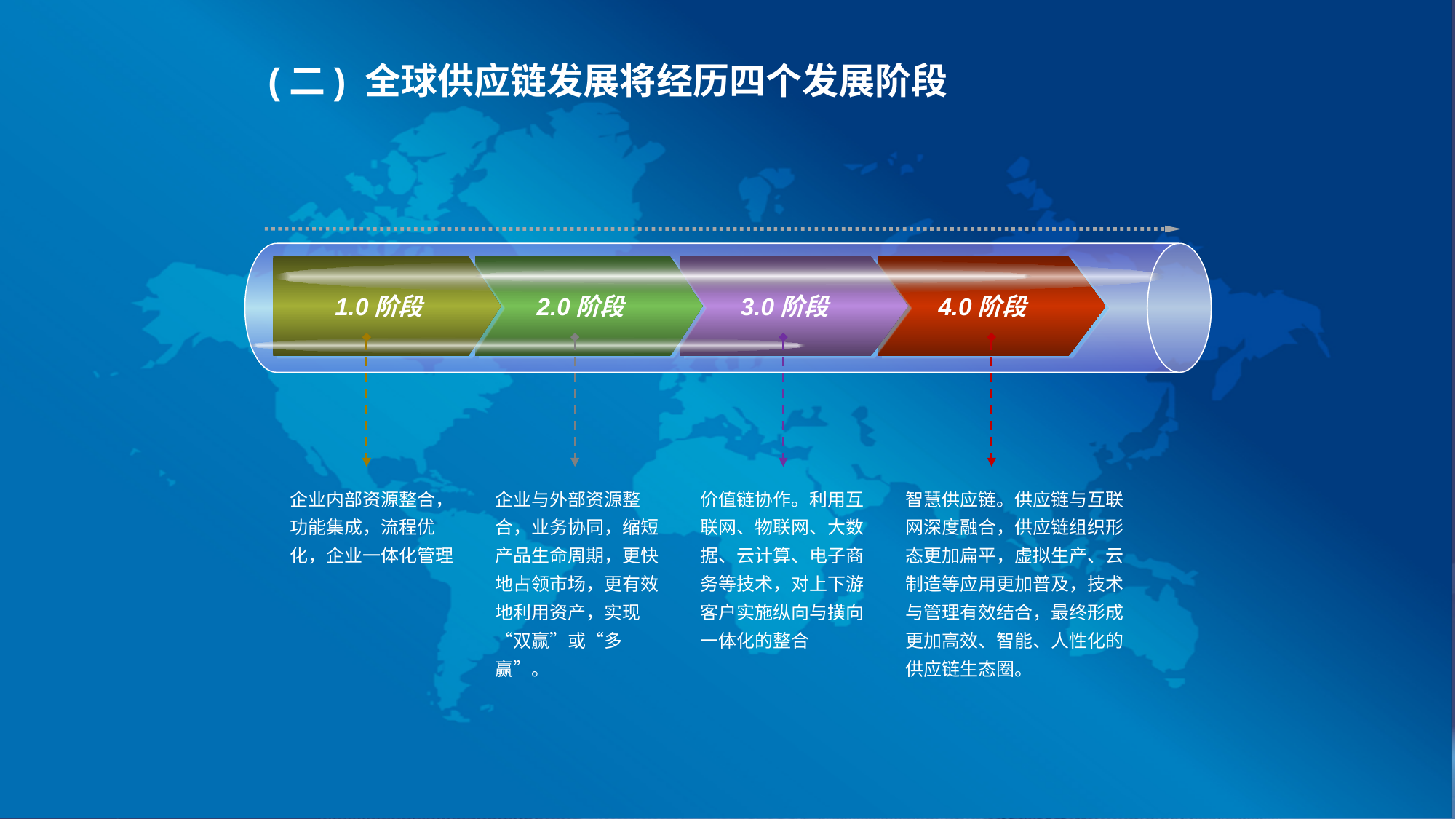

(二) 全球供应链发展将经历四个发展阶段

1.0阶段
2.0阶段
3.0阶段
4.0阶段

企业内部资源整合，功能集成，流程优化，企业一体化管理
企业与外部资源整合，业务协同，缩短产品生命周期，更快地占领市场，更有效地利用资产，实现“双赢”或“多赢”。
价值链协作。利用互联网、物联网、大数据、云计算、电子商务等技术，对上下游客户实施纵向与撗向一体化的整合
智慧供应链。供应链与互联网深度融合，供应链组织形态更加扁平，虚拟生产、云制造等应用更加普及，技术与管理有效结合，最终形成更加高效、智能、人性化的供应链生态圈。